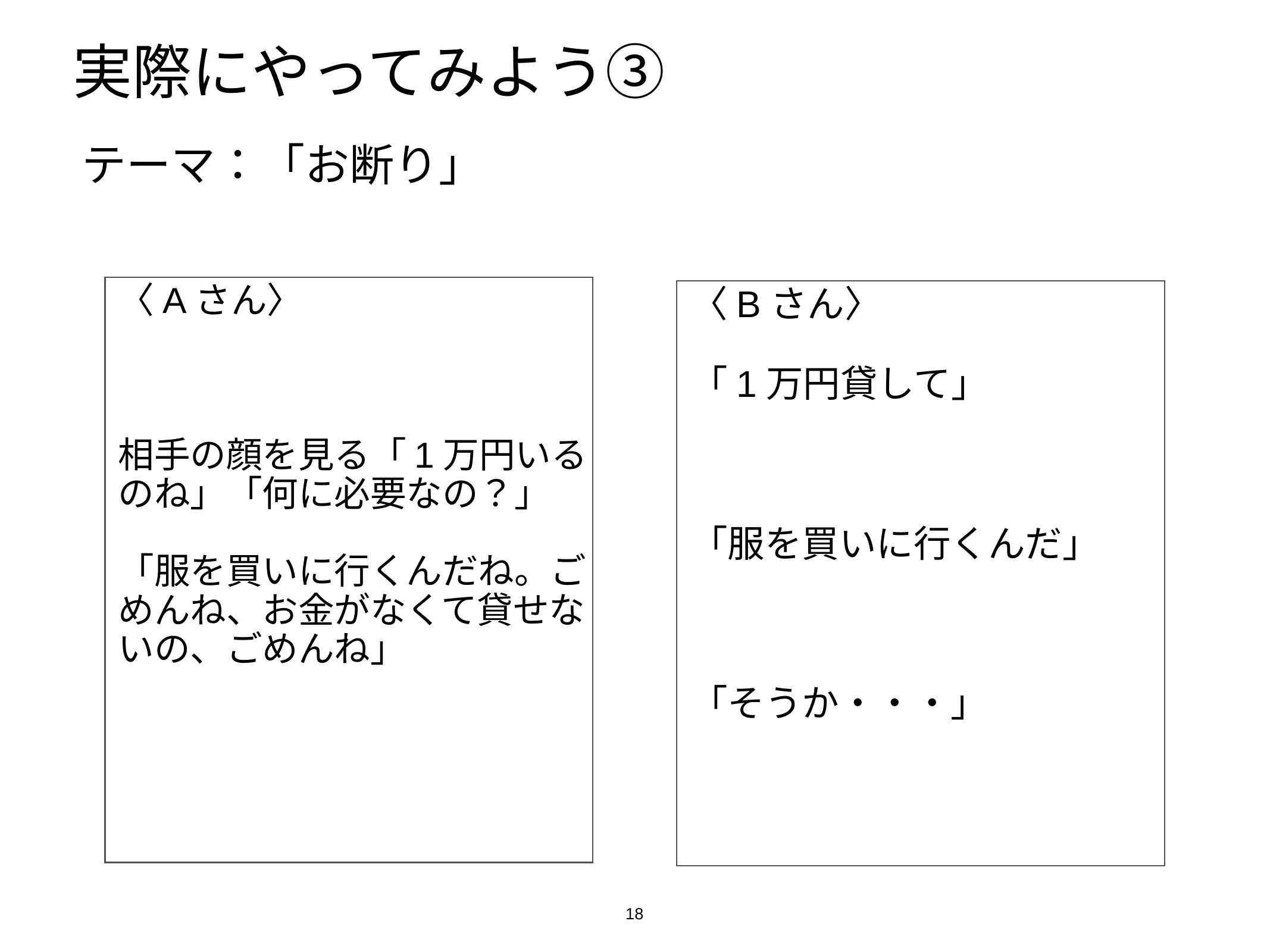

# 実際にやってみよう③
テーマ：「お断り」

〈Aさん〉

相手の顔を見る「1万円いるのね」「何に必要なの？」
「服を買いに行くんだね。ごめんね、お金がなくて貸せないの、ごめんね」

〈Bさん〉
「1万円貸して」

「服を買いに行くんだ」

「そうか・・・」

18